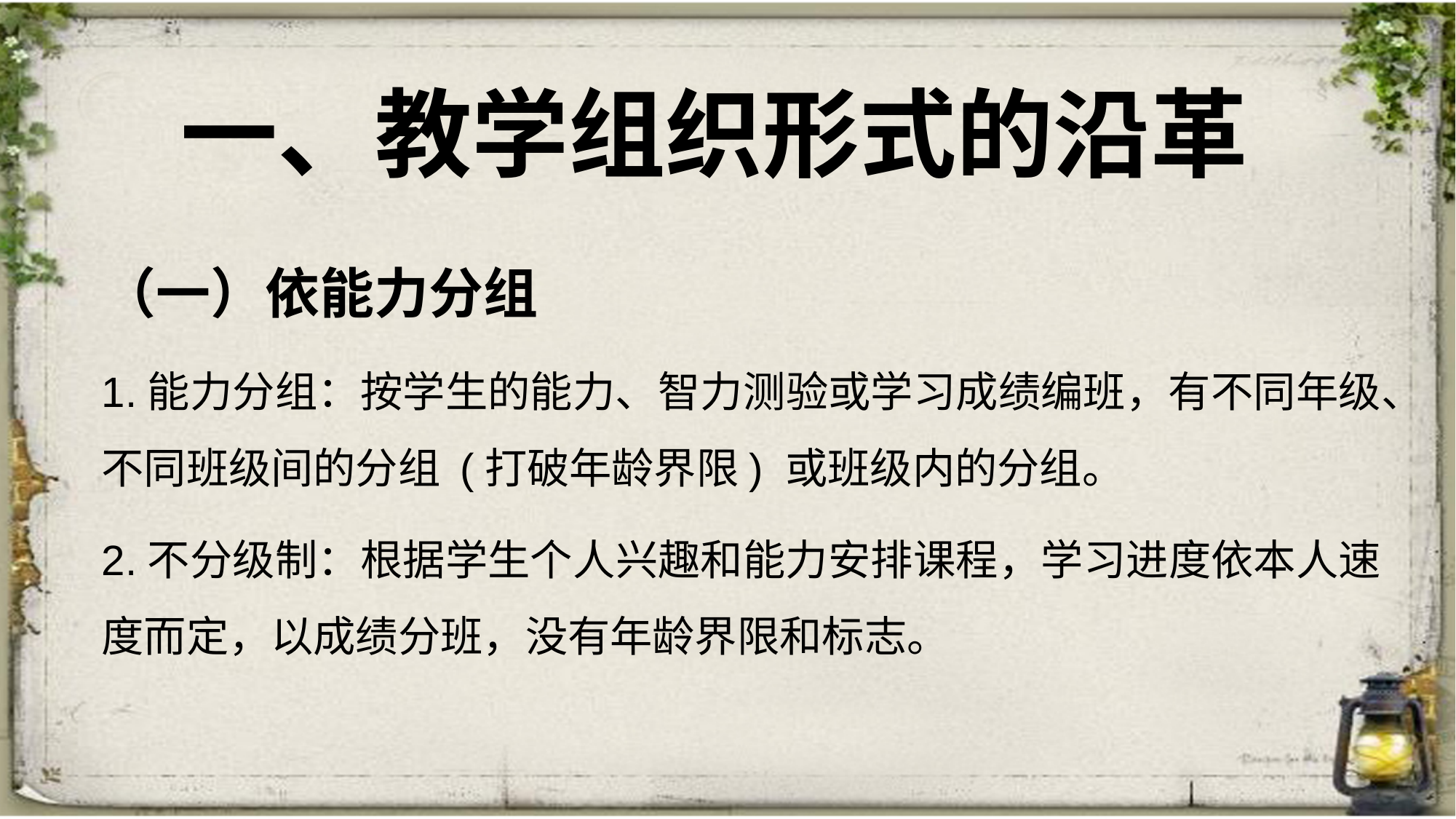

一、教学组织形式的沿革
（一）依能力分组
1.能力分组：按学生的能力、智力测验或学习成绩编班，有不同年级、不同班级间的分组 (打破年龄界限) 或班级内的分组。
2.不分级制：根据学生个人兴趣和能力安排课程，学习进度依本人速度而定，以成绩分班，没有年龄界限和标志。